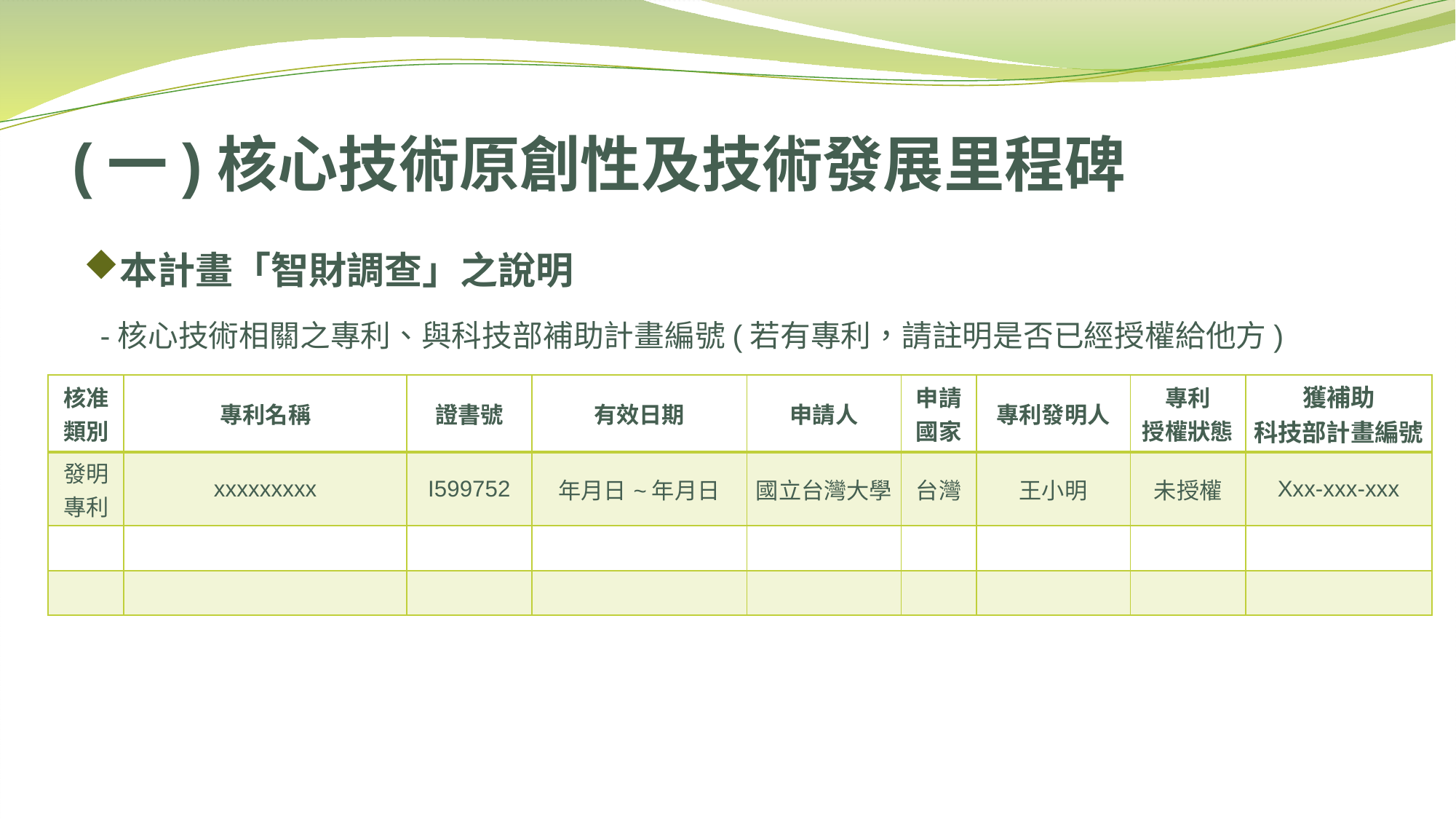

# (一)核心技術原創性及技術發展里程碑
本計畫「智財調查」之說明
  -核心技術相關之專利、與科技部補助計畫編號(若有專利，請註明是否已經授權給他方)
| 核准類別 | 專利名稱 | 證書號 | 有效日期 | 申請人 | 申請國家 | 專利發明人 | 專利 授權狀態 | 獲補助 科技部計畫編號 |
| --- | --- | --- | --- | --- | --- | --- | --- | --- |
| 發明專利 | xxxxxxxxx | I599752 | 年月日~年月日 | 國立台灣大學 | 台灣 | 王小明 | 未授權 | Xxx-xxx-xxx |
|  |  |  |  |  |  |  |  |  |
|  |  |  |  |  |  |  |  |  |